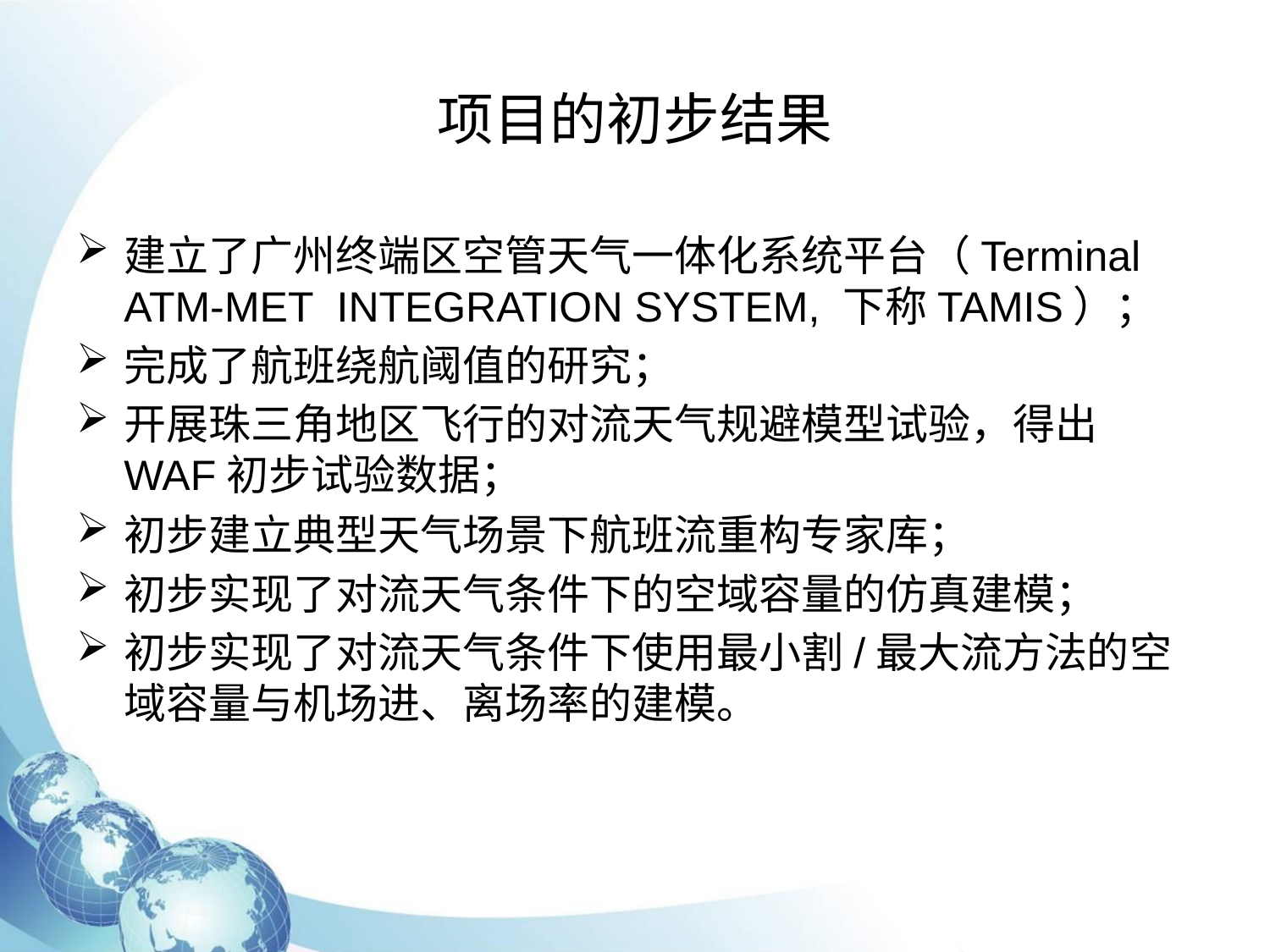

# 项目的初步结果
建立了广州终端区空管天气一体化系统平台（Terminal ATM-MET  INTEGRATION SYSTEM, 下称TAMIS）；
完成了航班绕航阈值的研究；
开展珠三角地区飞行的对流天气规避模型试验，得出WAF初步试验数据；
初步建立典型天气场景下航班流重构专家库；
初步实现了对流天气条件下的空域容量的仿真建模；
初步实现了对流天气条件下使用最小割/最大流方法的空域容量与机场进、离场率的建模。